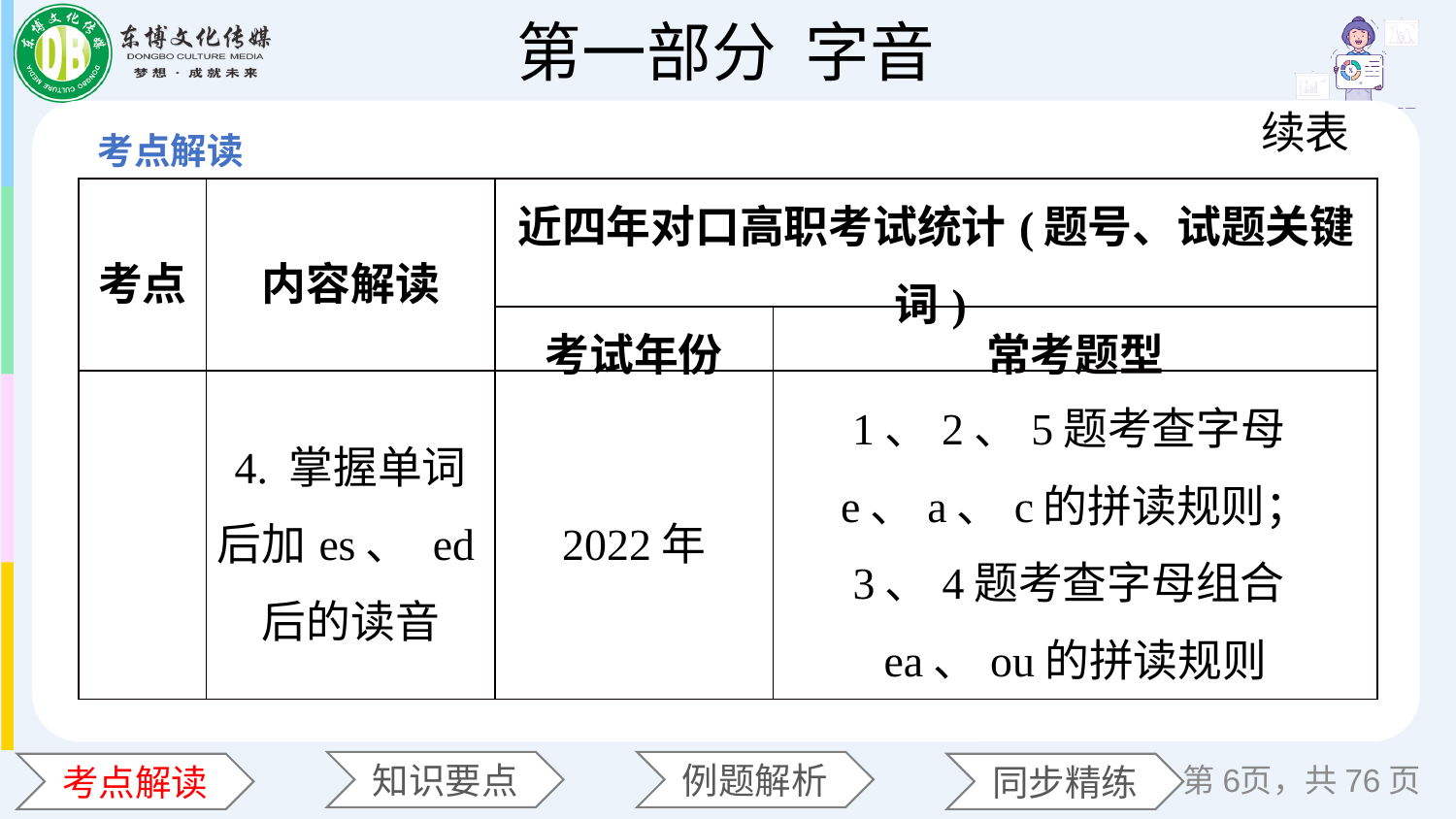

续表
| 考点 | 内容解读 | 近四年对口高职考试统计(题号、试题关键词) |  |
| --- | --- | --- | --- |
|  |  | 考试年份 | 常考题型 |
|  | 4. 掌握单词后加es、 ed后的读音 | 2022年 | 1、2、5题考查字母e、a、c的拼读规则； 3、4题考查字母组合ea、ou的拼读规则 |
第6页，共76页